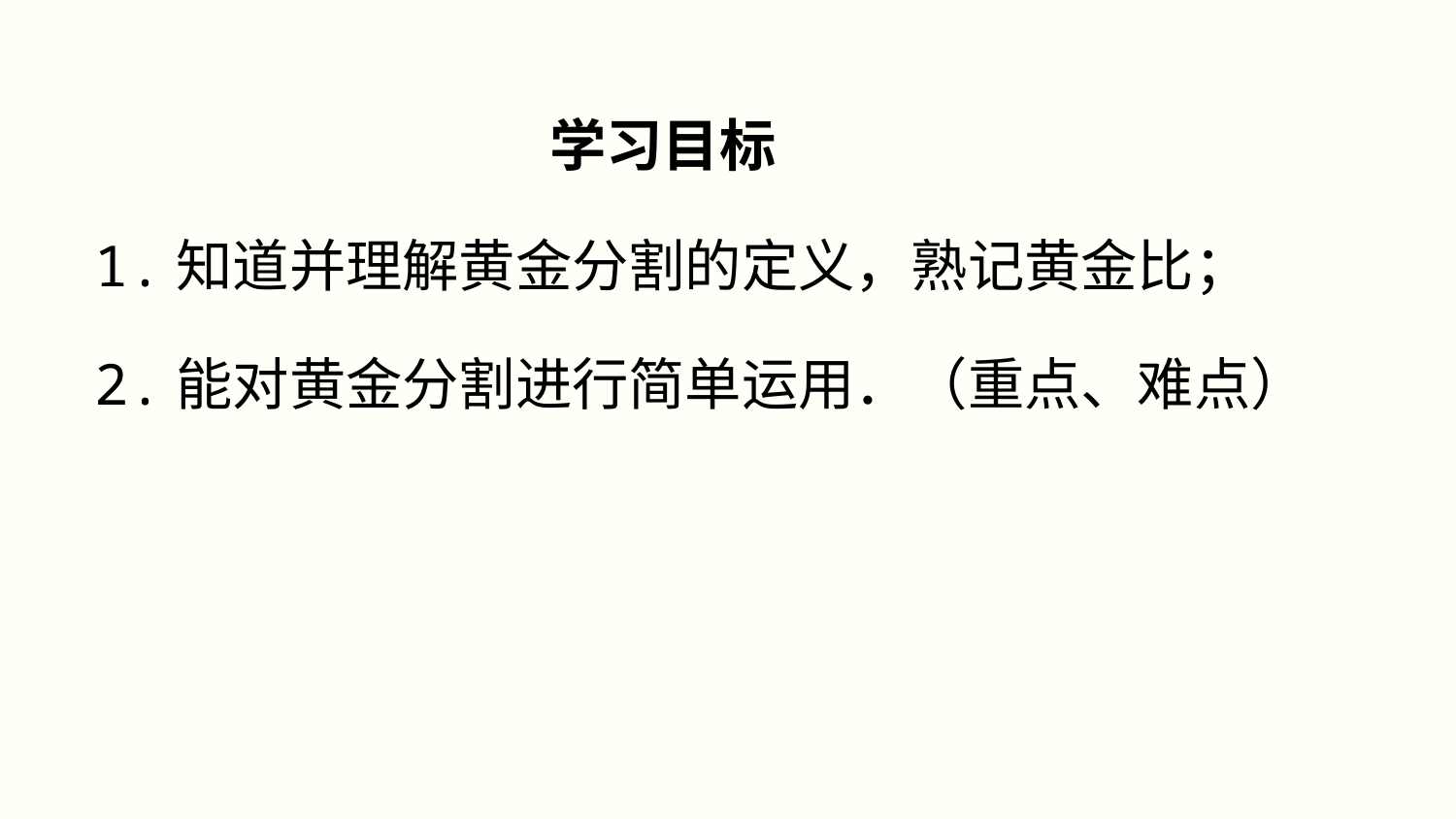

学习目标
1.知道并理解黄金分割的定义，熟记黄金比；
2.能对黄金分割进行简单运用．（重点、难点）